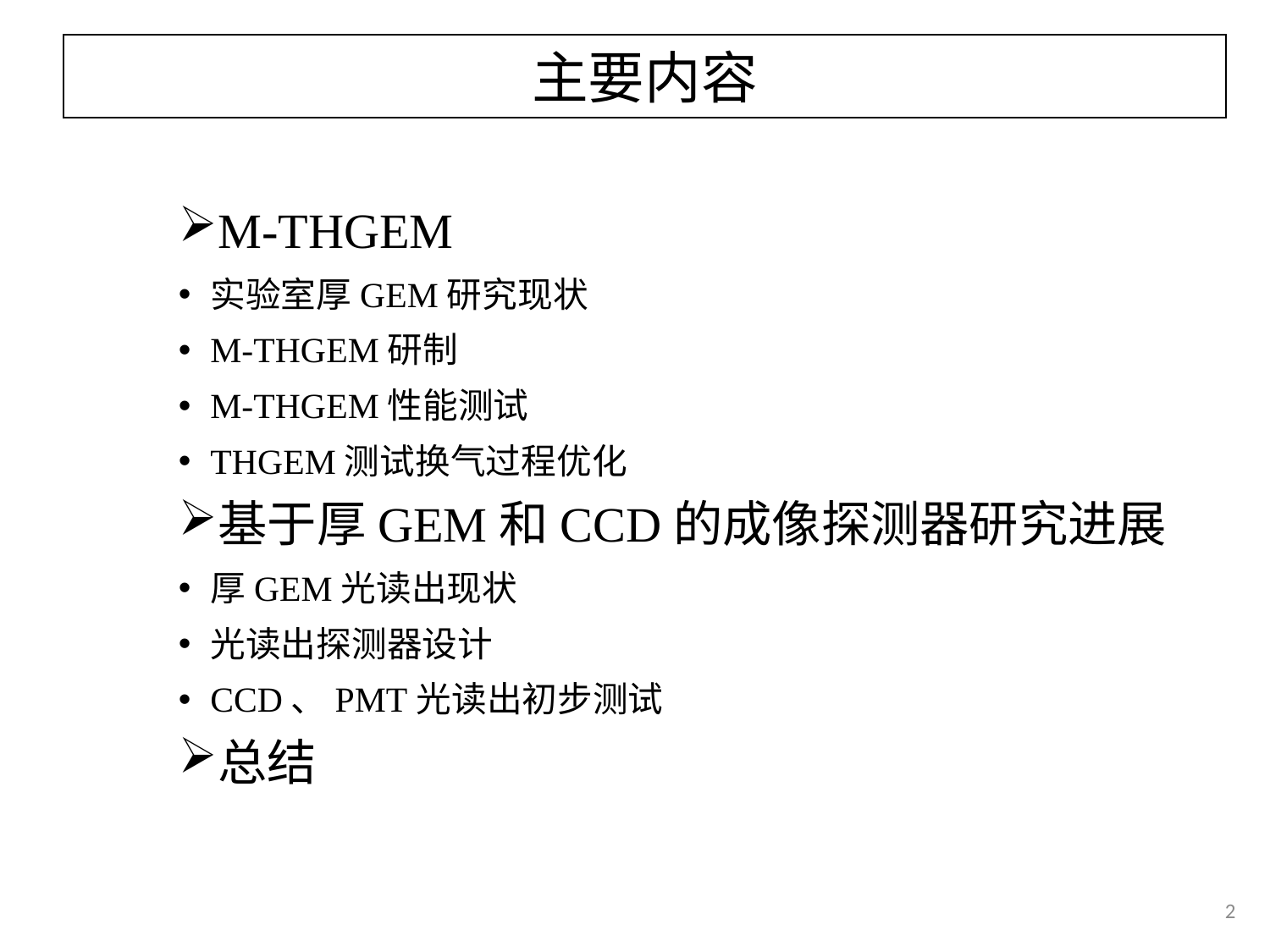

主要内容
M-THGEM
实验室厚GEM研究现状
M-THGEM研制
M-THGEM性能测试
THGEM测试换气过程优化
基于厚GEM和CCD的成像探测器研究进展
厚GEM光读出现状
光读出探测器设计
CCD、PMT光读出初步测试
总结
2